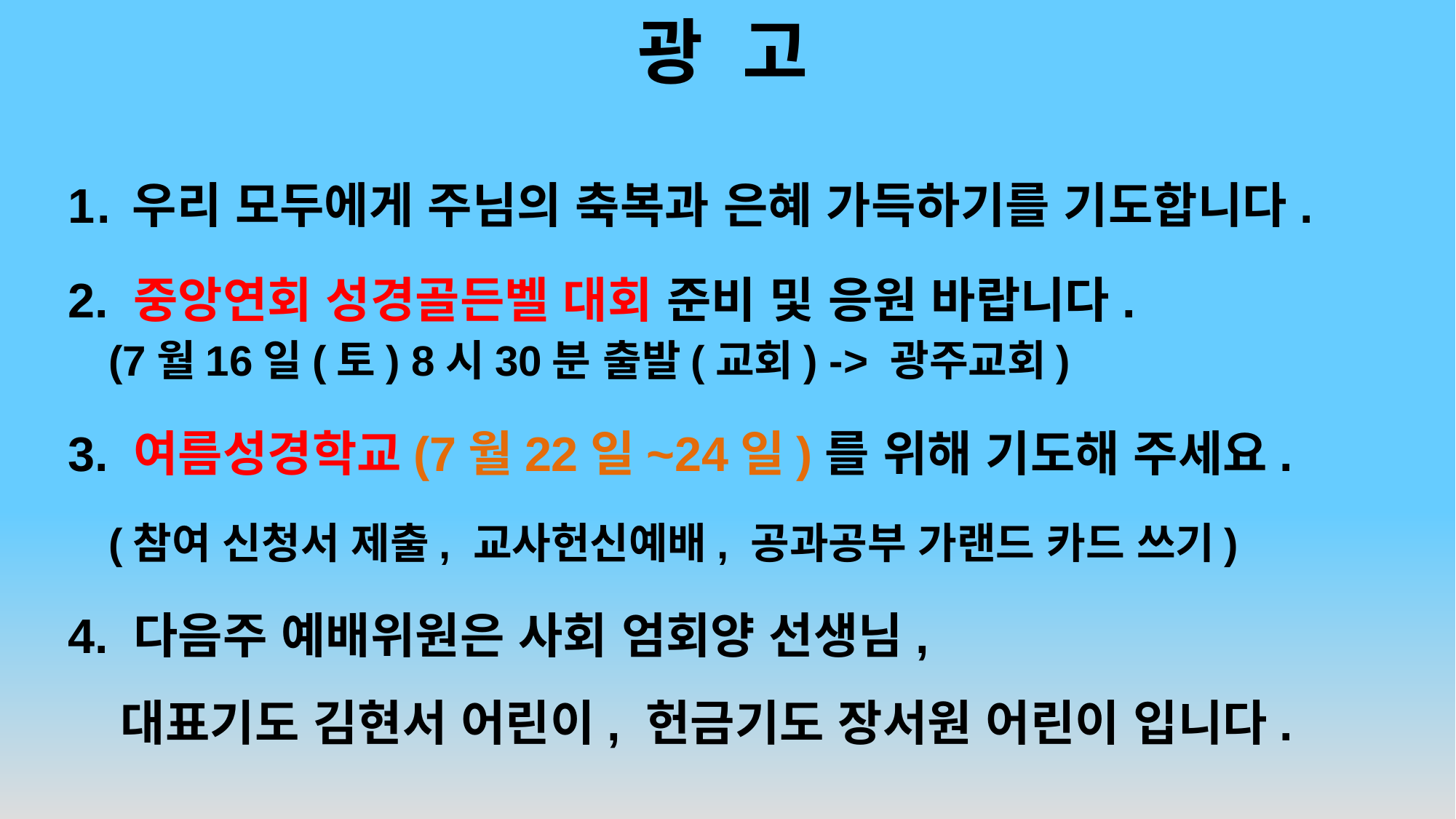

# 광  고
우리 모두에게 주님의 축복과 은혜 가득하기를 기도합니다.
2. 중앙연회 성경골든벨 대회 준비 및 응원 바랍니다.
   (7월16일(토) 8시30분 출발(교회) -> 광주교회)
3. 여름성경학교(7월22일~24일)를 위해 기도해 주세요.
   (참여 신청서 제출, 교사헌신예배, 공과공부 가랜드 카드 쓰기)
4. 다음주 예배위원은 사회 엄회양 선생님,
   대표기도 김현서 어린이, 헌금기도 장서원 어린이 입니다.